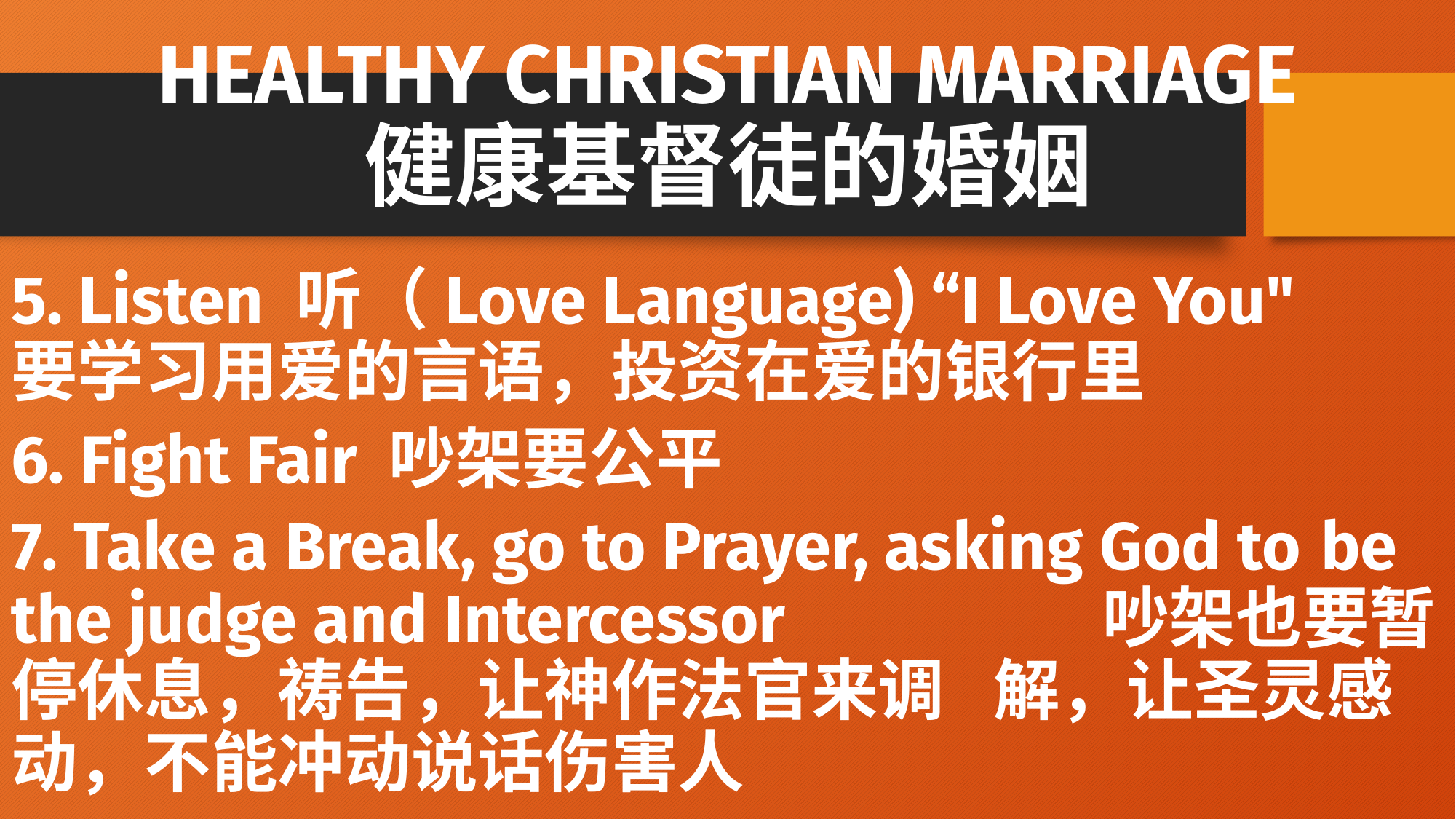

# HEALTHY CHRISTIAN MARRIAGE 健康基督徒的婚姻
5. Listen 听（Love Language) “I Love You"  	要学习用爱的言语，投资在爱的银行里
6. Fight Fair 吵架要公平
7. Take a Break, go to Prayer, asking God to 	be the judge and Intercessor                  	吵架也要暂停休息，祷告，让神作法官来调	解，让圣灵感动，不能冲动说话伤害人